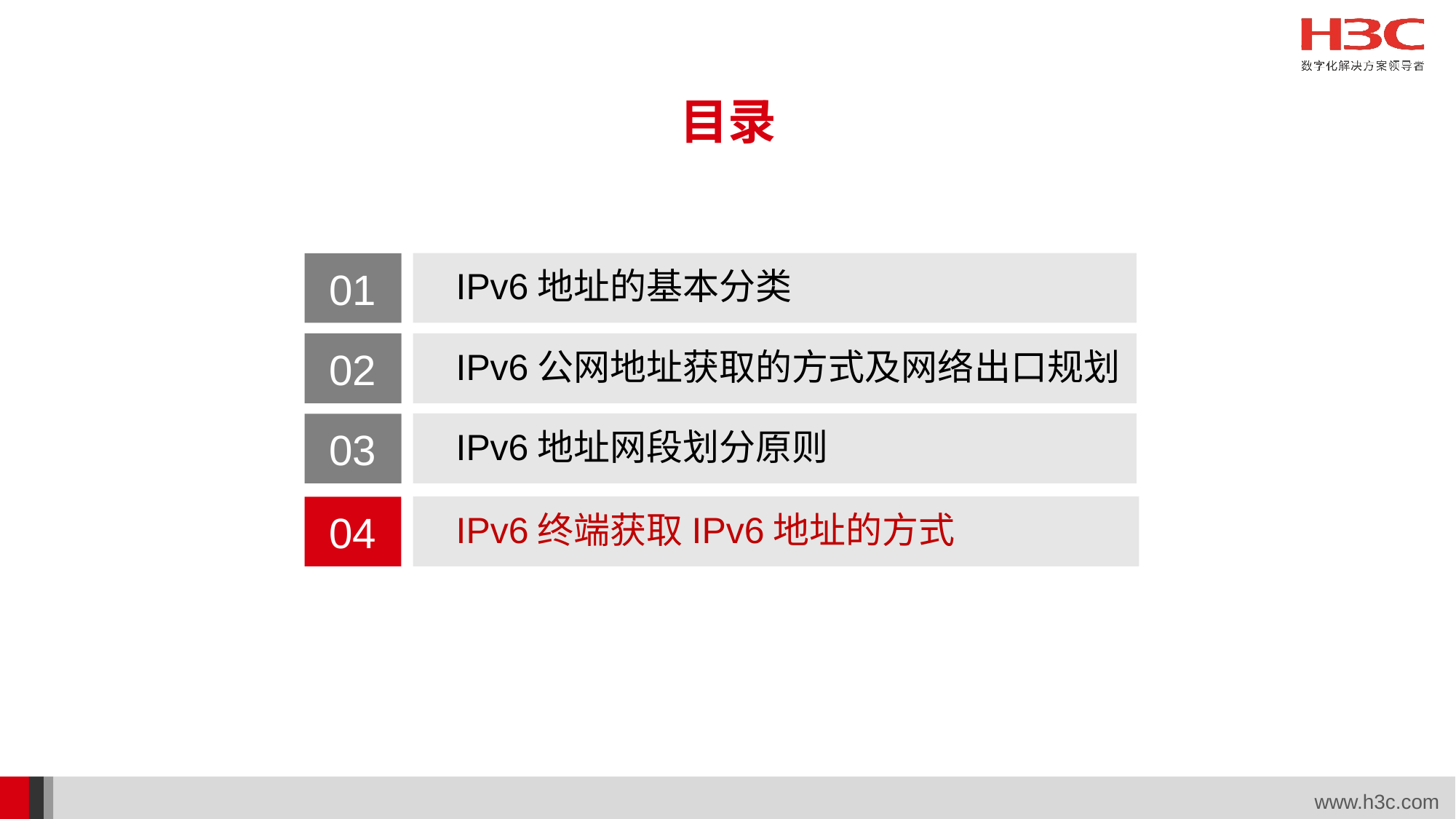

目录
IPv6地址的基本分类
01
02
IPv6公网地址获取的方式及网络出口规划
IPv6地址网段划分原则
03
IPv6终端获取IPv6地址的方式
04